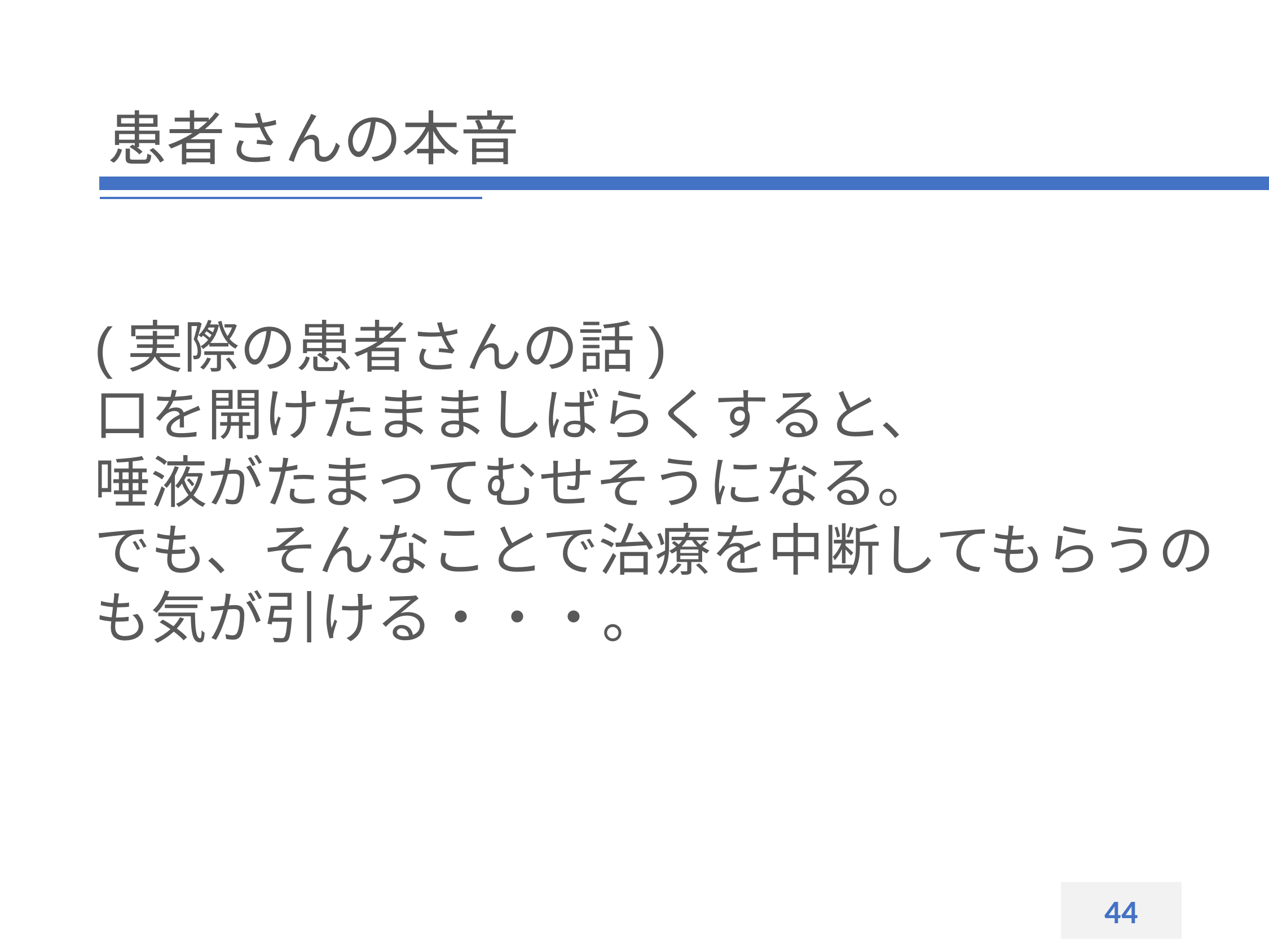

# 患者さんの本音
(実際の患者さんの話)
口を開けたまましばらくすると、
唾液がたまってむせそうになる。
でも、そんなことで治療を中断してもらうのも気が引ける・・・。
44